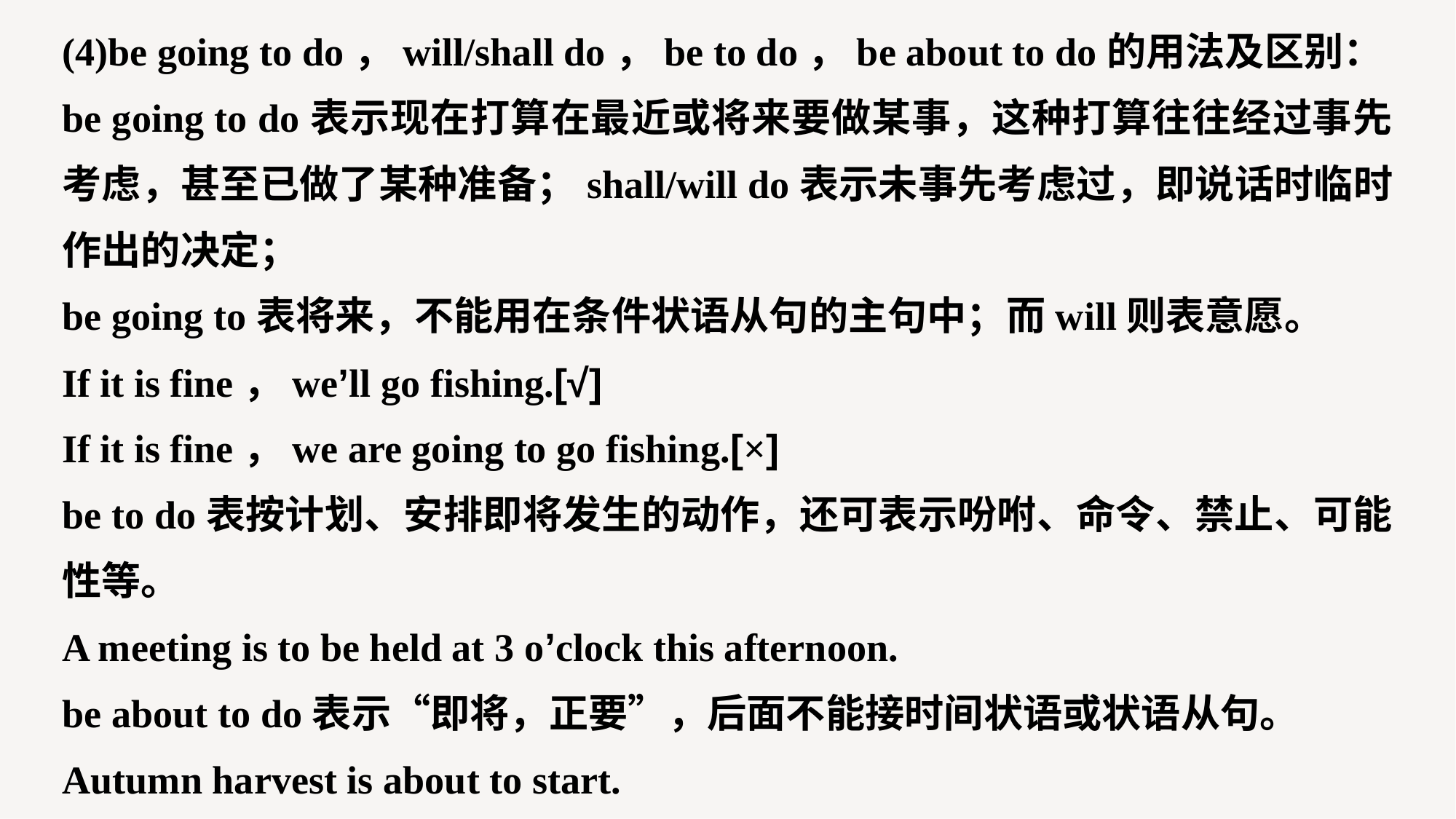

(4)be going to do，will/shall do，be to do，be about to do的用法及区别：
be going to do表示现在打算在最近或将来要做某事，这种打算往往经过事先考虑，甚至已做了某种准备；shall/will do表示未事先考虑过，即说话时临时作出的决定；
be going to表将来，不能用在条件状语从句的主句中；而will则表意愿。
If it is fine，we’ll go fishing.[√]
If it is fine，we are going to go fishing.[×]
be to do表按计划、安排即将发生的动作，还可表示吩咐、命令、禁止、可能性等。
A meeting is to be held at 3 o’clock this afternoon.
be about to do表示“即将，正要”，后面不能接时间状语或状语从句。
Autumn harvest is about to start.